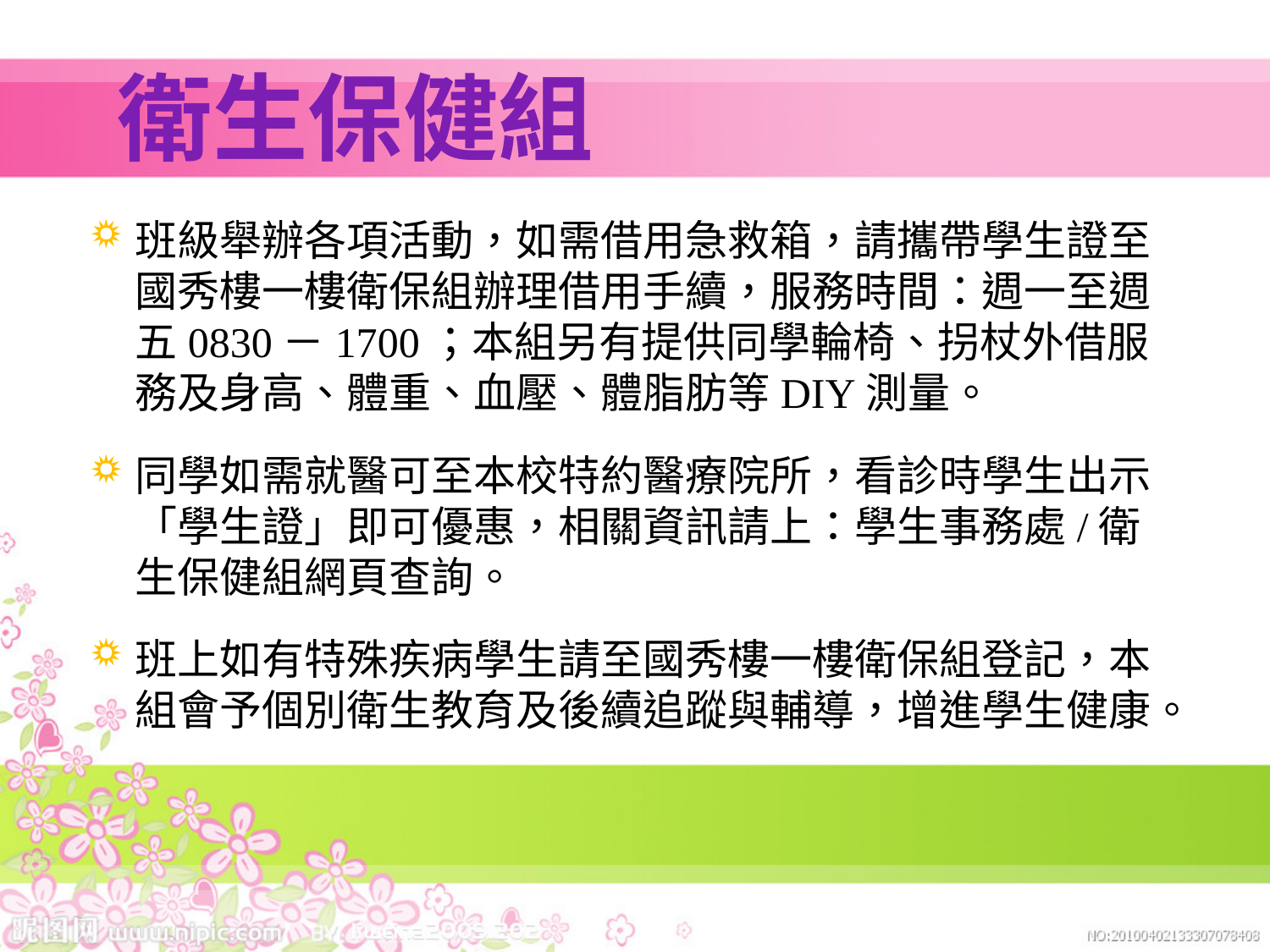

# 衛生保健組
班級舉辦各項活動，如需借用急救箱，請攜帶學生證至國秀樓一樓衛保組辦理借用手續，服務時間：週一至週五0830－1700；本組另有提供同學輪椅、拐杖外借服務及身高、體重、血壓、體脂肪等DIY測量。
同學如需就醫可至本校特約醫療院所，看診時學生出示「學生證」即可優惠，相關資訊請上：學生事務處/衛生保健組網頁查詢。
班上如有特殊疾病學生請至國秀樓一樓衛保組登記，本組會予個別衛生教育及後續追蹤與輔導，增進學生健康。